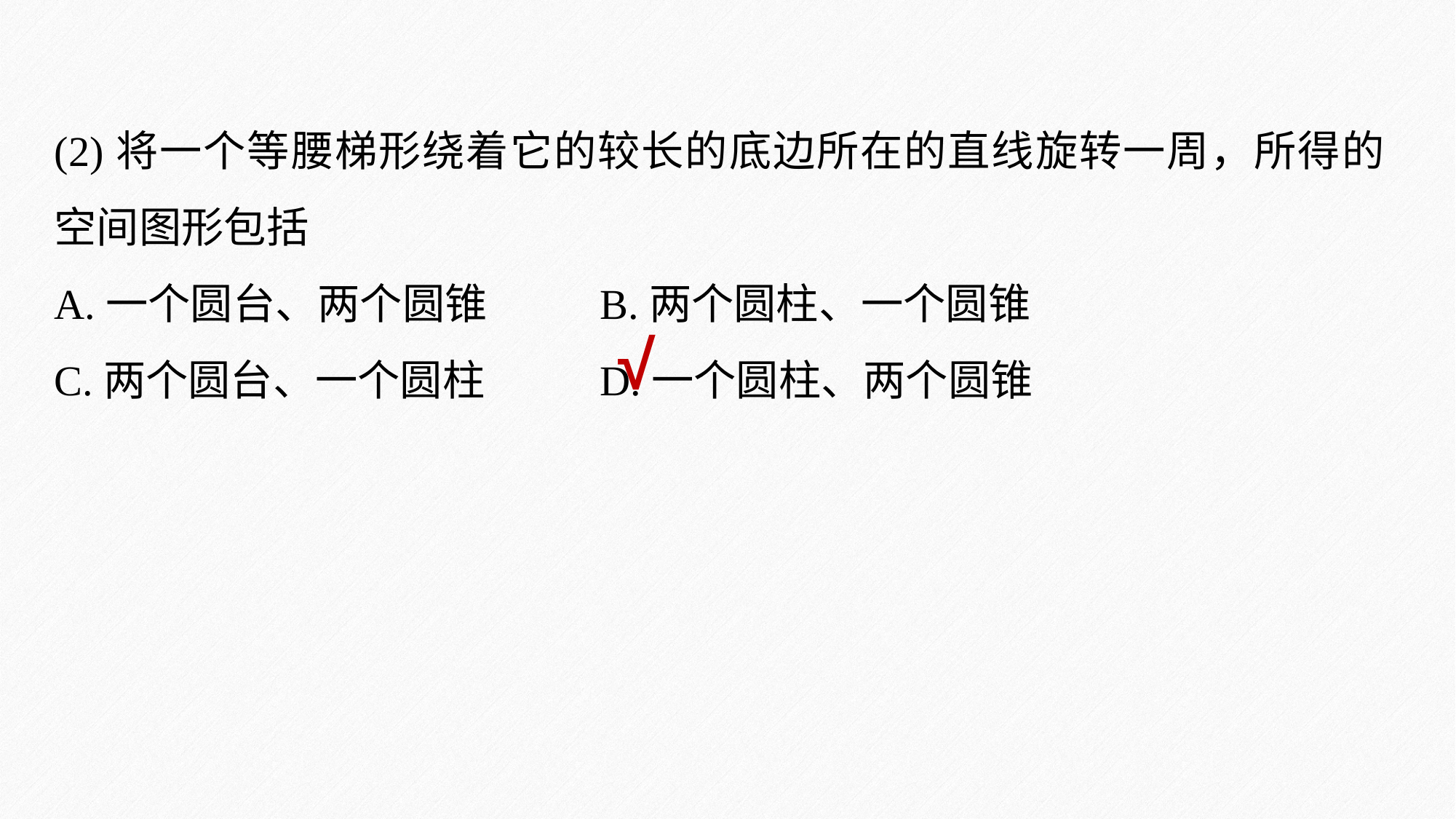

(2)将一个等腰梯形绕着它的较长的底边所在的直线旋转一周，所得的空间图形包括
A.一个圆台、两个圆锥  	B.两个圆柱、一个圆锥
C.两个圆台、一个圆柱  	D.一个圆柱、两个圆锥
√